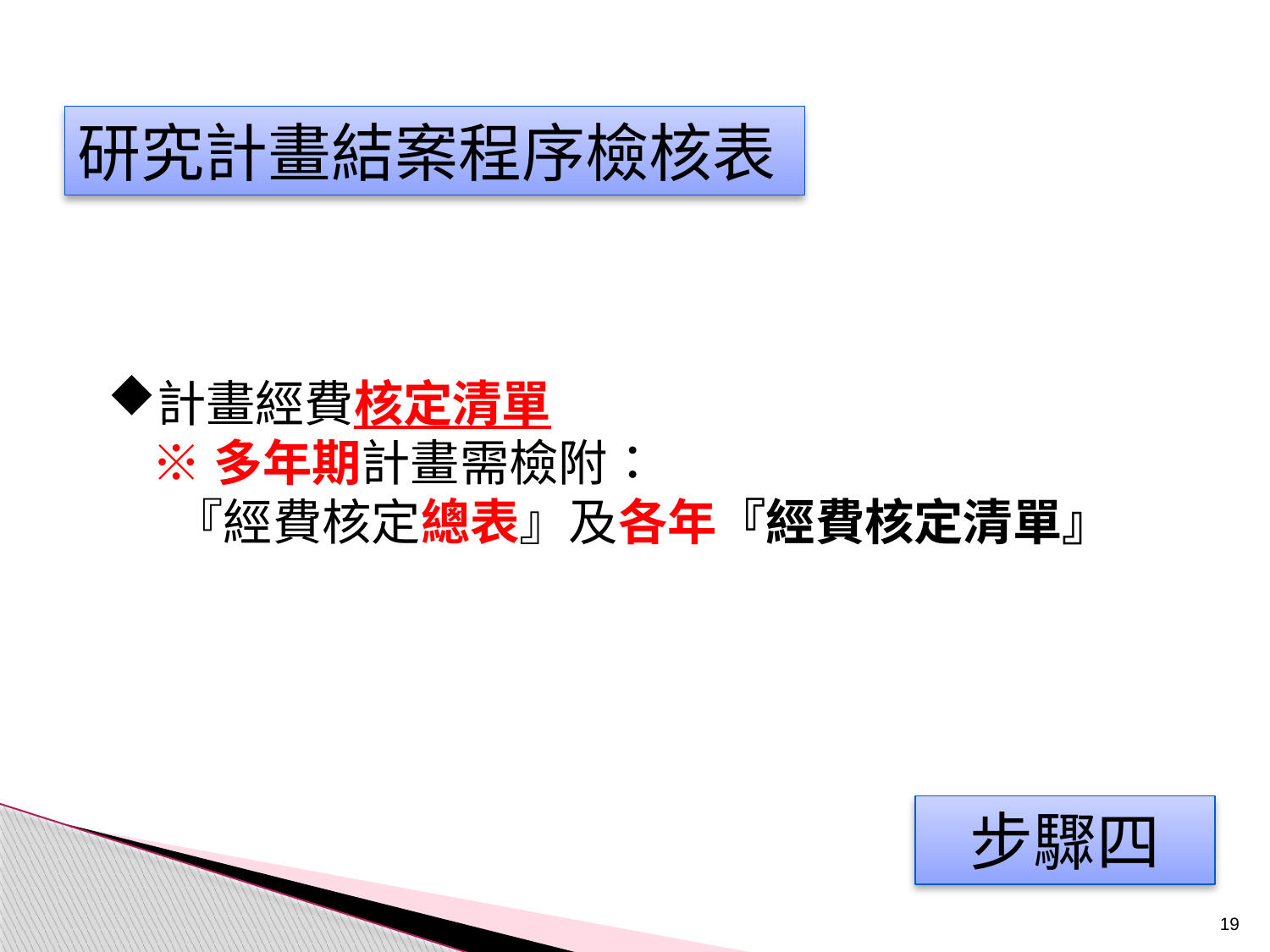

研究計畫結案程序檢核表
計畫經費核定清單
    ※多年期計畫需檢附：
     『經費核定總表』及各年『經費核定清單』
步驟四
19